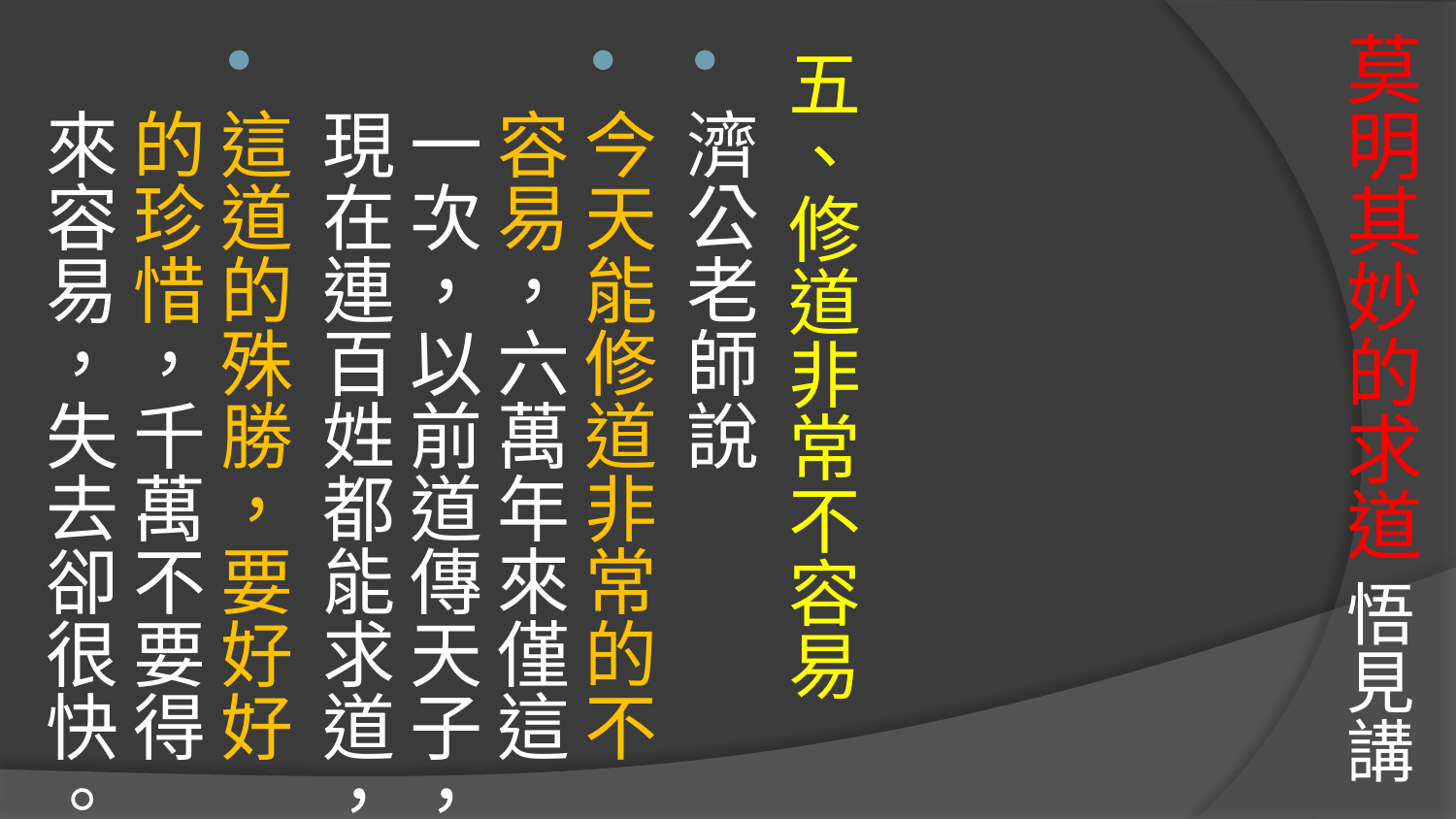

# 莫明其妙的求道 悟見講
五、修道非常不容易
濟公老師說
今天能修道非常的不容易，六萬年來僅這一次，以前道傳天子，現在連百姓都能求道，
這道的殊勝，要好好的珍惜，千萬不要得來容易，失去卻很快。